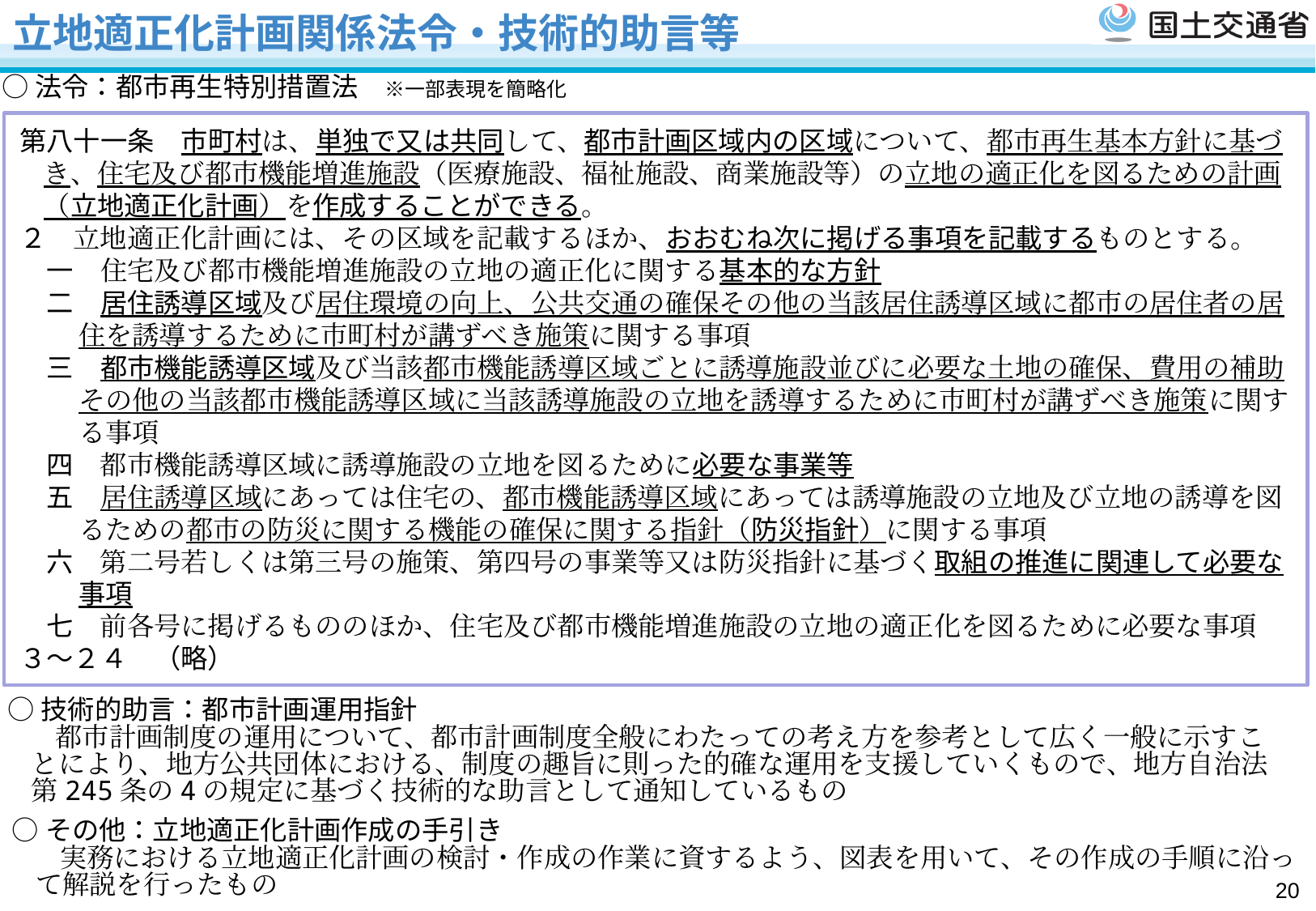

# 立地適正化計画関係法令・技術的助言等
○法令：都市再生特別措置法　※一部表現を簡略化

第八十一条　市町村は、単独で又は共同して、都市計画区域内の区域について、都市再生基本方針に基づき、住宅及び都市機能増進施設（医療施設、福祉施設、商業施設等）の立地の適正化を図るための計画（立地適正化計画）を作成することができる。
２　立地適正化計画には、その区域を記載するほか、おおむね次に掲げる事項を記載するものとする。
　一　住宅及び都市機能増進施設の立地の適正化に関する基本的な方針
　二　居住誘導区域及び居住環境の向上、公共交通の確保その他の当該居住誘導区域に都市の居住者の居住を誘導するために市町村が講ずべき施策に関する事項
　三　都市機能誘導区域及び当該都市機能誘導区域ごとに誘導施設並びに必要な土地の確保、費用の補助その他の当該都市機能誘導区域に当該誘導施設の立地を誘導するために市町村が講ずべき施策に関する事項
　四　都市機能誘導区域に誘導施設の立地を図るために必要な事業等
　五　居住誘導区域にあっては住宅の、都市機能誘導区域にあっては誘導施設の立地及び立地の誘導を図るための都市の防災に関する機能の確保に関する指針（防災指針）に関する事項
　六　第二号若しくは第三号の施策、第四号の事業等又は防災指針に基づく取組の推進に関連して必要な事項
　七　前各号に掲げるもののほか、住宅及び都市機能増進施設の立地の適正化を図るために必要な事項
３～２４　（略）
○技術的助言：都市計画運用指針
都市計画制度の運用について、都市計画制度全般にわたっての考え方を参考として広く一般に示すことにより、地方公共団体における、制度の趣旨に則った的確な運用を支援していくもので、地方自治法第245条の4の規定に基づく技術的な助言として通知しているもの
○その他：立地適正化計画作成の手引き
実務における立地適正化計画の検討・作成の作業に資するよう、図表を用いて、その作成の手順に沿って解説を行ったもの
20